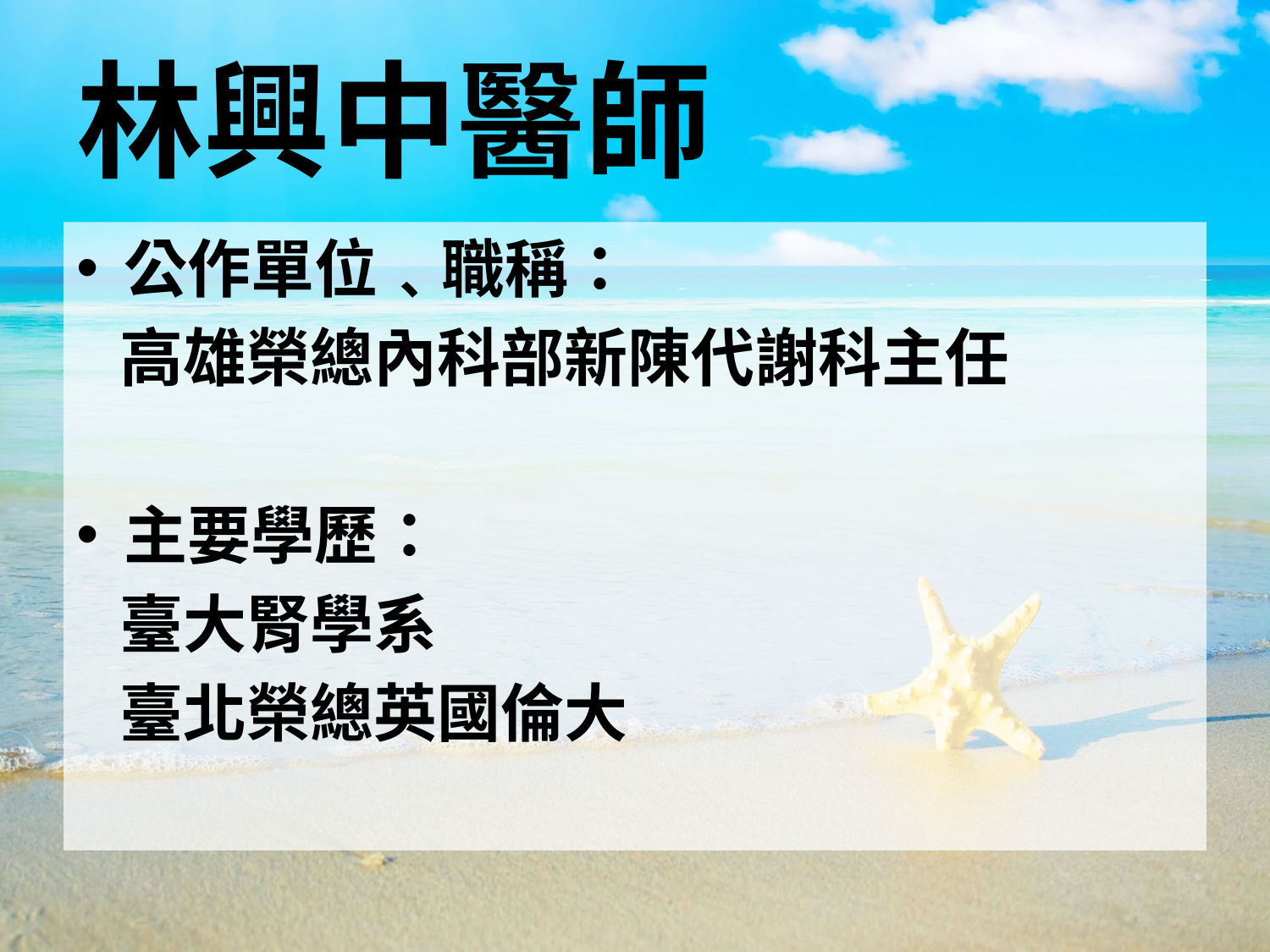

# 林興中醫師
公作單位﹑職稱：
  高雄榮總內科部新陳代謝科主任

主要學歷：
  臺大腎學系
  臺北榮總英國倫大